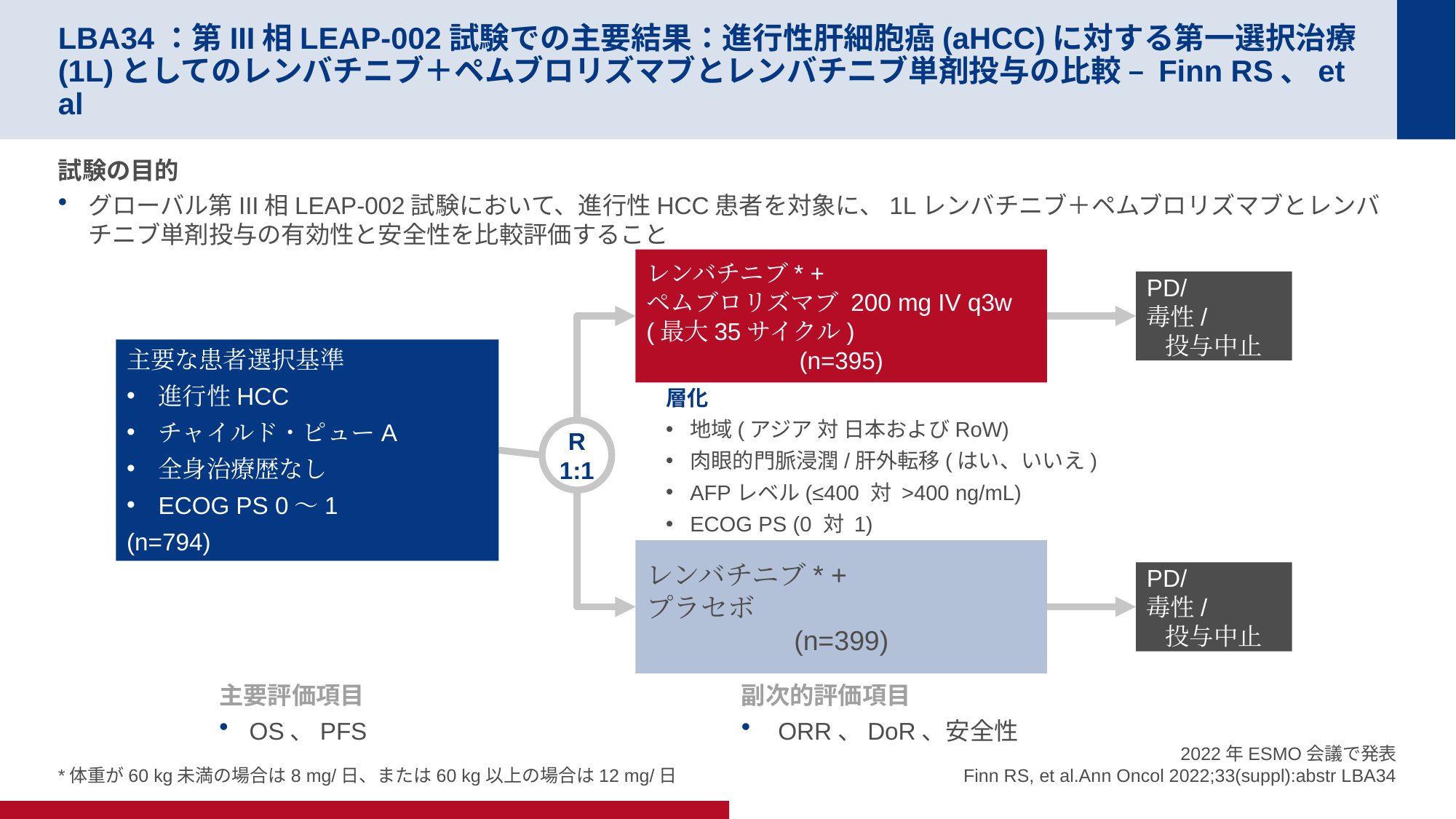

# LBA34：第III相LEAP-002試験での主要結果：進行性肝細胞癌(aHCC)に対する第一選択治療(1L)としてのレンバチニブ＋ペムブロリズマブとレンバチニブ単剤投与の比較 – Finn RS、et al
試験の目的
グローバル第III相LEAP-002試験において、進行性HCC患者を対象に、1Lレンバチニブ＋ペムブロリズマブとレンバチニブ単剤投与の有効性と安全性を比較評価すること
レンバチニブ* +
ペムブロリズマブ 200 mg IV q3w
(最大35サイクル)
(n=395)
PD/
毒性/
投与中止
主要な患者選択基準
進行性HCC
チャイルド・ピューA
全身治療歴なし
ECOG PS 0～1
(n=794)
層化
地域(アジア 対 日本およびRoW)
肉眼的門脈浸潤/肝外転移(はい、いいえ)
AFPレベル(≤400 対 >400 ng/mL)
ECOG PS (0 対 1)
R
1:1
レンバチニブ* +
プラセボ
(n=399)
PD/
毒性/
投与中止
主要評価項目
OS、PFS
副次的評価項目
 ORR、DoR、安全性
*体重が60 kg未満の場合は8 mg/日、または60 kg以上の場合は12 mg/日
2022年ESMO会議で発表
Finn RS, et al.Ann Oncol 2022;33(suppl):abstr LBA34